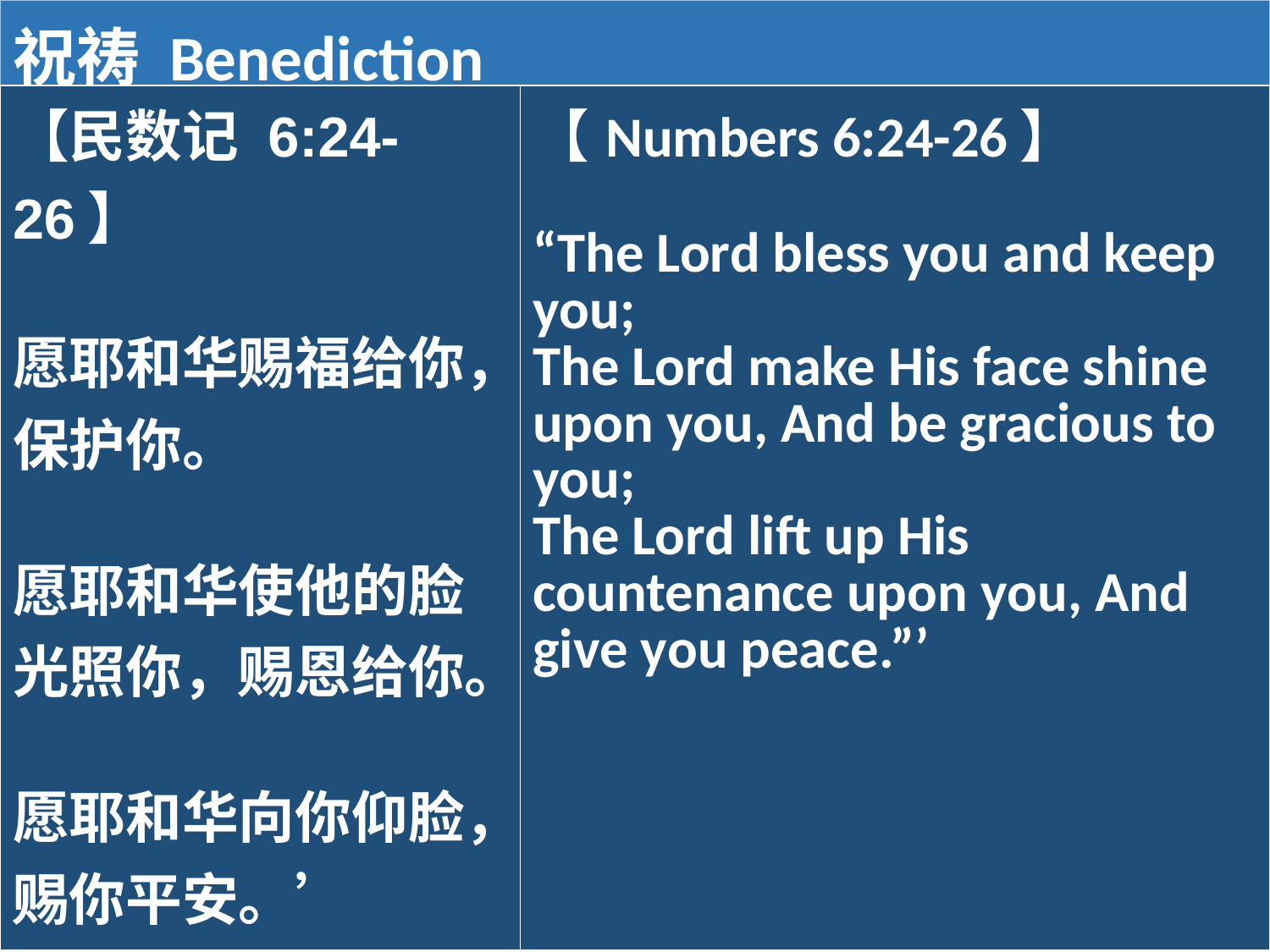

祝祷 Benediction

| 【民数记 6:24-26】 愿耶和华赐福给你，保护你。 愿耶和华使他的脸光照你，赐恩给你。 愿耶和华向你仰脸，赐你平安。’ | 【Numbers 6:24-26】 “The Lord bless you and keep you; The Lord make His face shine upon you, And be gracious to you; The Lord lift up His countenance upon you, And give you peace.”’ |
| --- | --- |